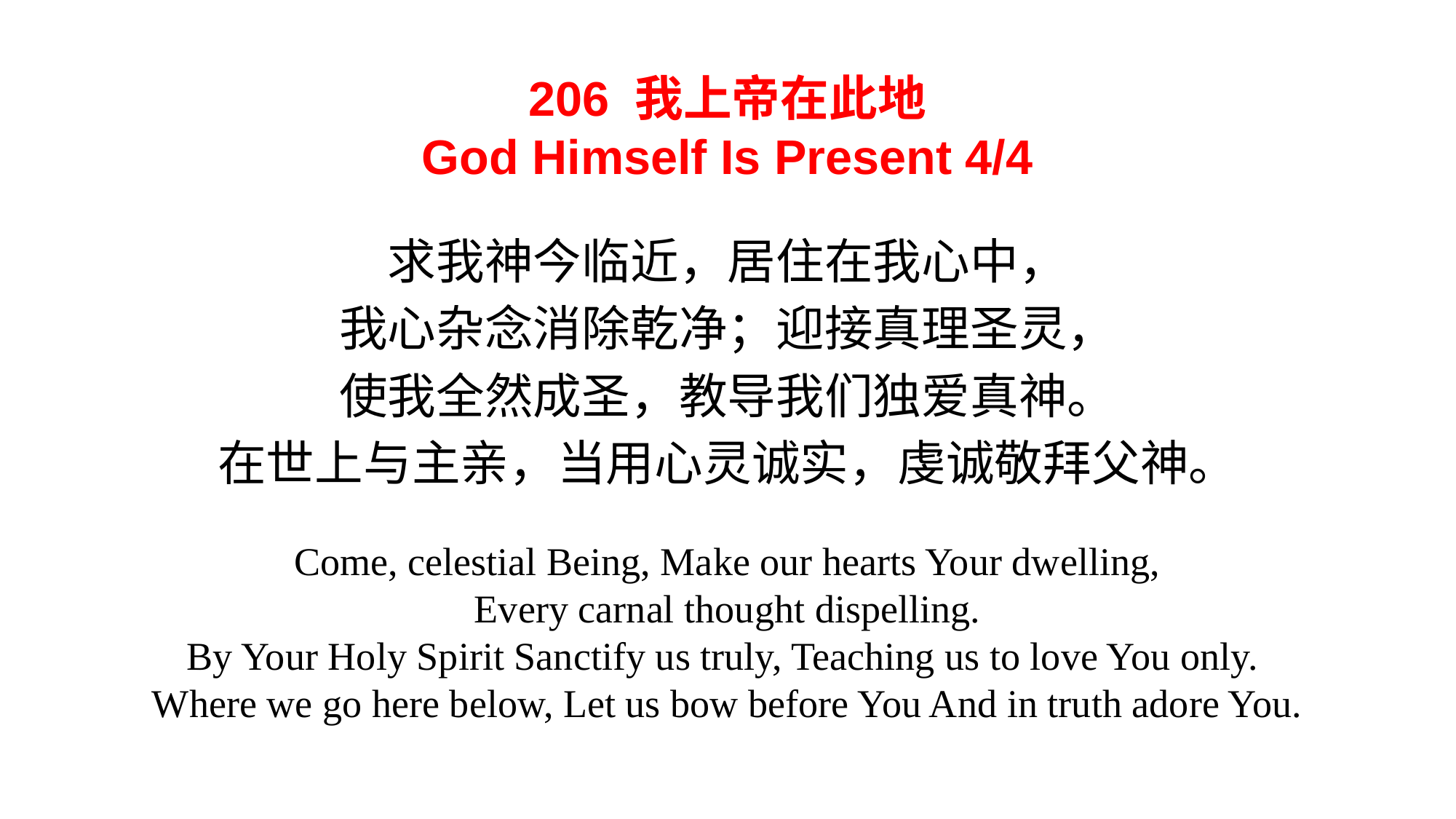

206 我上帝在此地
God Himself Is Present 4/4
求我神今临近，居住在我心中，
我心杂念消除乾净；迎接真理圣灵，
使我全然成圣，教导我们独爱真神。
在世上与主亲，当用心灵诚实，虔诚敬拜父神。

Come, celestial Being, Make our hearts Your dwelling,
Every carnal thought dispelling.
By Your Holy Spirit Sanctify us truly, Teaching us to love You only.
Where we go here below, Let us bow before You And in truth adore You.